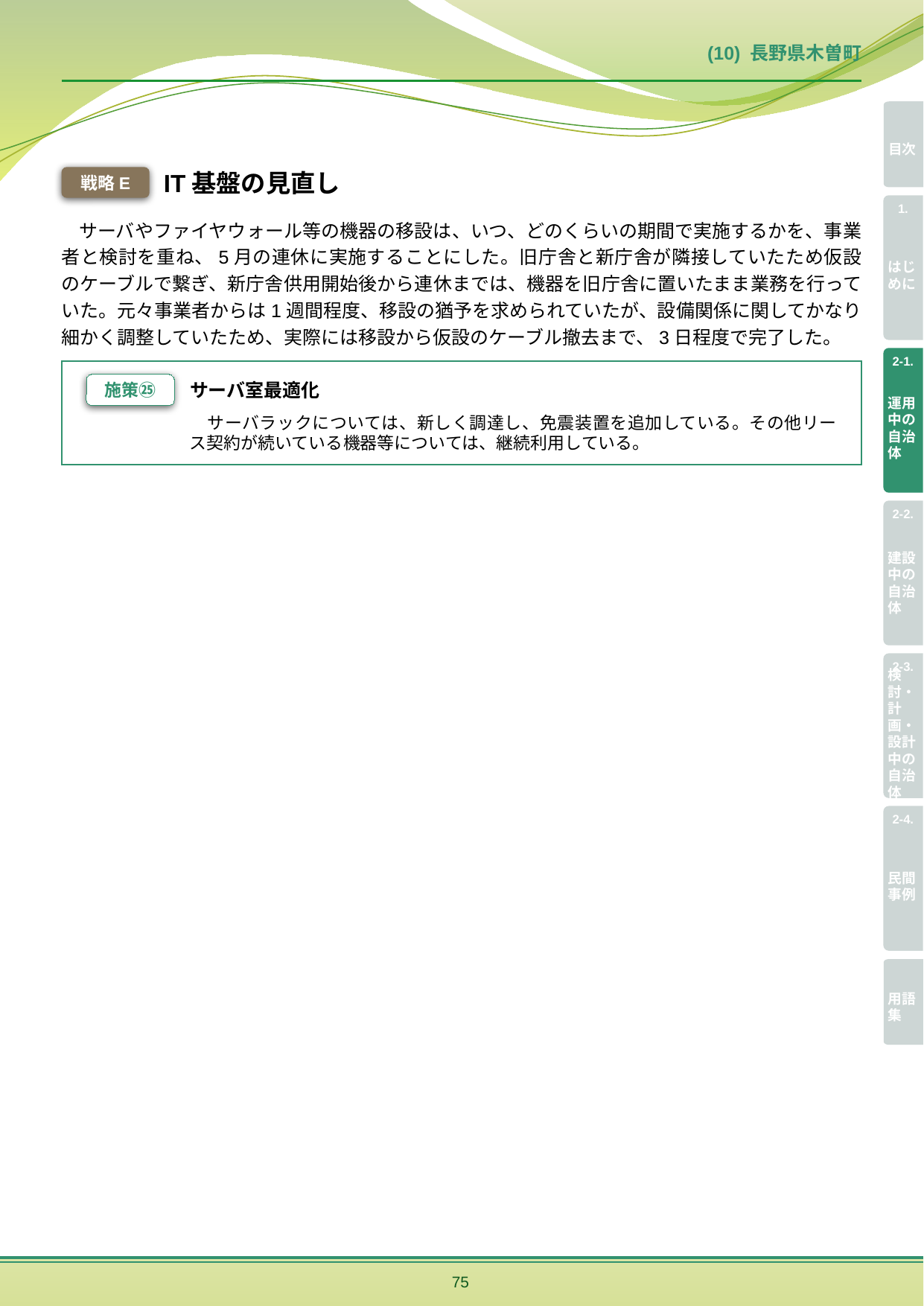

(10) 長野県木曽町
戦略E
IT基盤の見直し
サーバやファイヤウォール等の機器の移設は、いつ、どのくらいの期間で実施するかを、事業者と検討を重ね、5月の連休に実施することにした。旧庁舎と新庁舎が隣接していたため仮設のケーブルで繋ぎ、新庁舎供用開始後から連休までは、機器を旧庁舎に置いたまま業務を行っていた。元々事業者からは1週間程度、移設の猶予を求められていたが、設備関係に関してかなり細かく調整していたため、実際には移設から仮設のケーブル撤去まで、3日程度で完了した。

施策㉕
サーバ室最適化
サーバラックについては、新しく調達し、免震装置を追加している。その他リース契約が続いている機器等については、継続利用している。
75